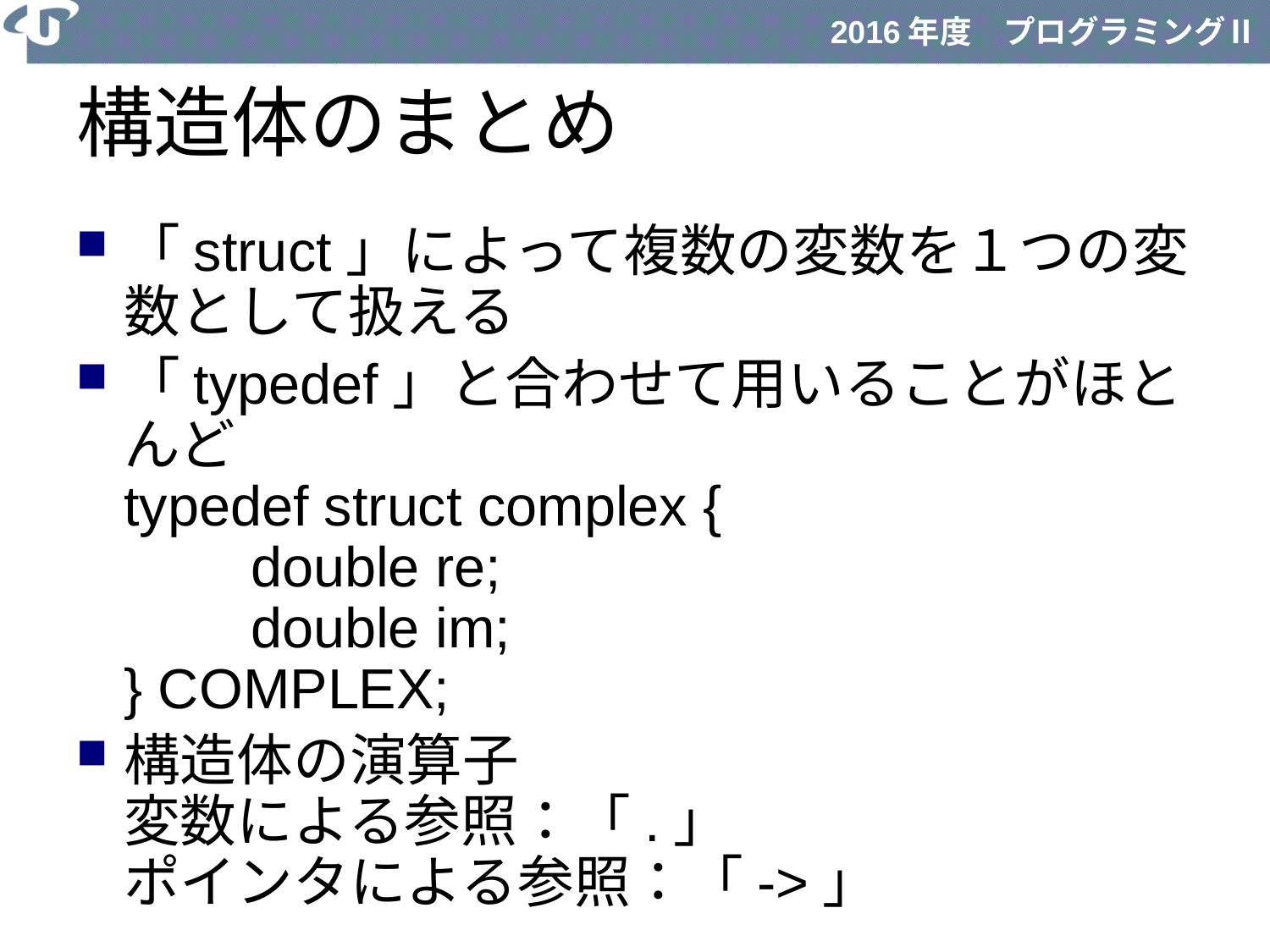

# 構造体のまとめ
「struct」によって複数の変数を１つの変数として扱える
「typedef」と合わせて用いることがほとんど
typedef struct complex {
	double re;
	double im;
} COMPLEX;
構造体の演算子
変数による参照：「.」
ポインタによる参照：「->」